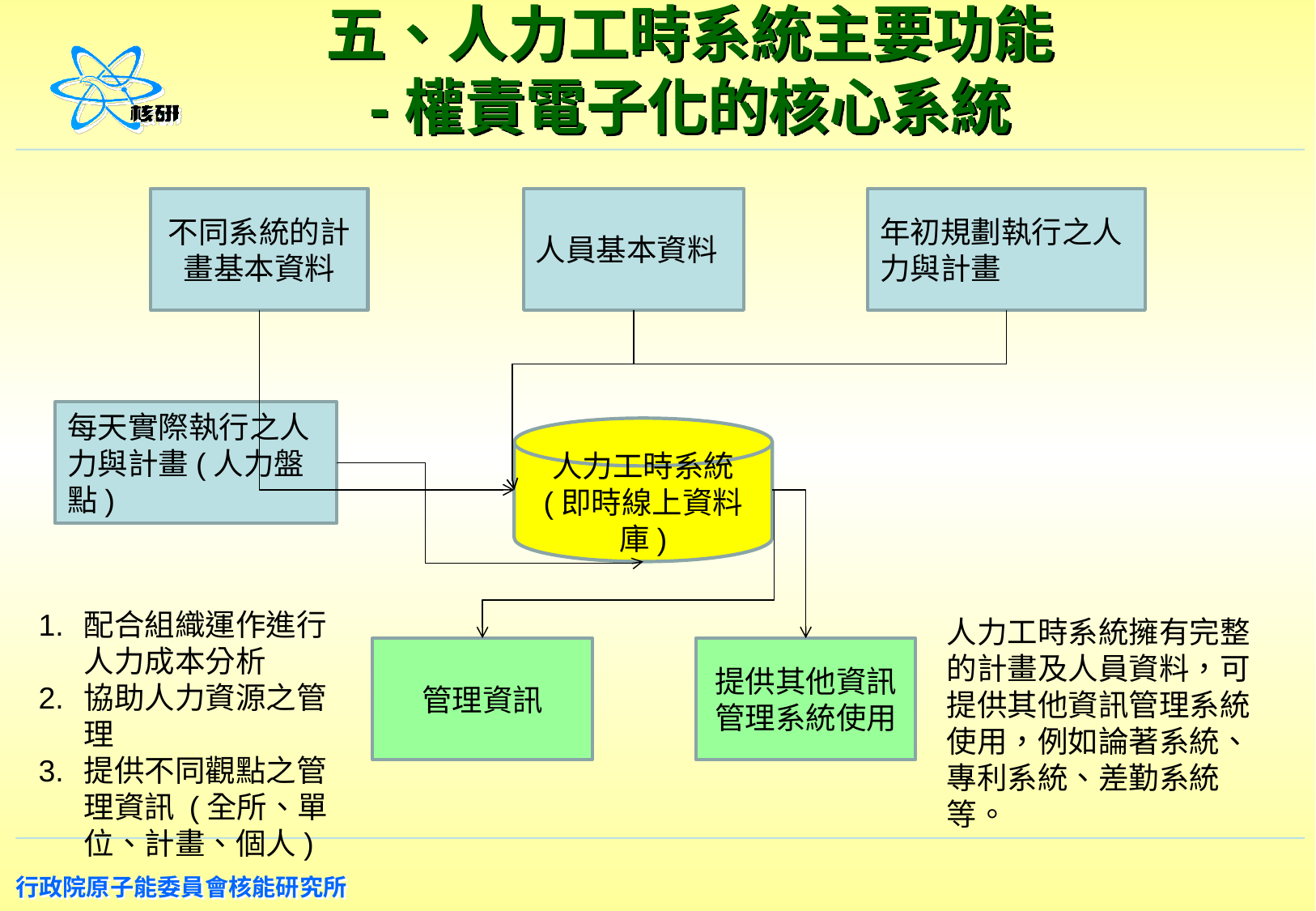

五、人力工時系統主要功能
-權責電子化的核心系統
不同系統的計畫基本資料
人員基本資料
年初規劃執行之人力與計畫

每天實際執行之人力與計畫(人力盤點)
人力工時系統
(即時線上資料庫)
配合組織運作進行人力成本分析
協助人力資源之管理
提供不同觀點之管理資訊 (全所、單位、計畫、個人)

人力工時系統擁有完整的計畫及人員資料，可提供其他資訊管理系統使用，例如論著系統、專利系統、差勤系統等。

管理資訊
提供其他資訊管理系統使用